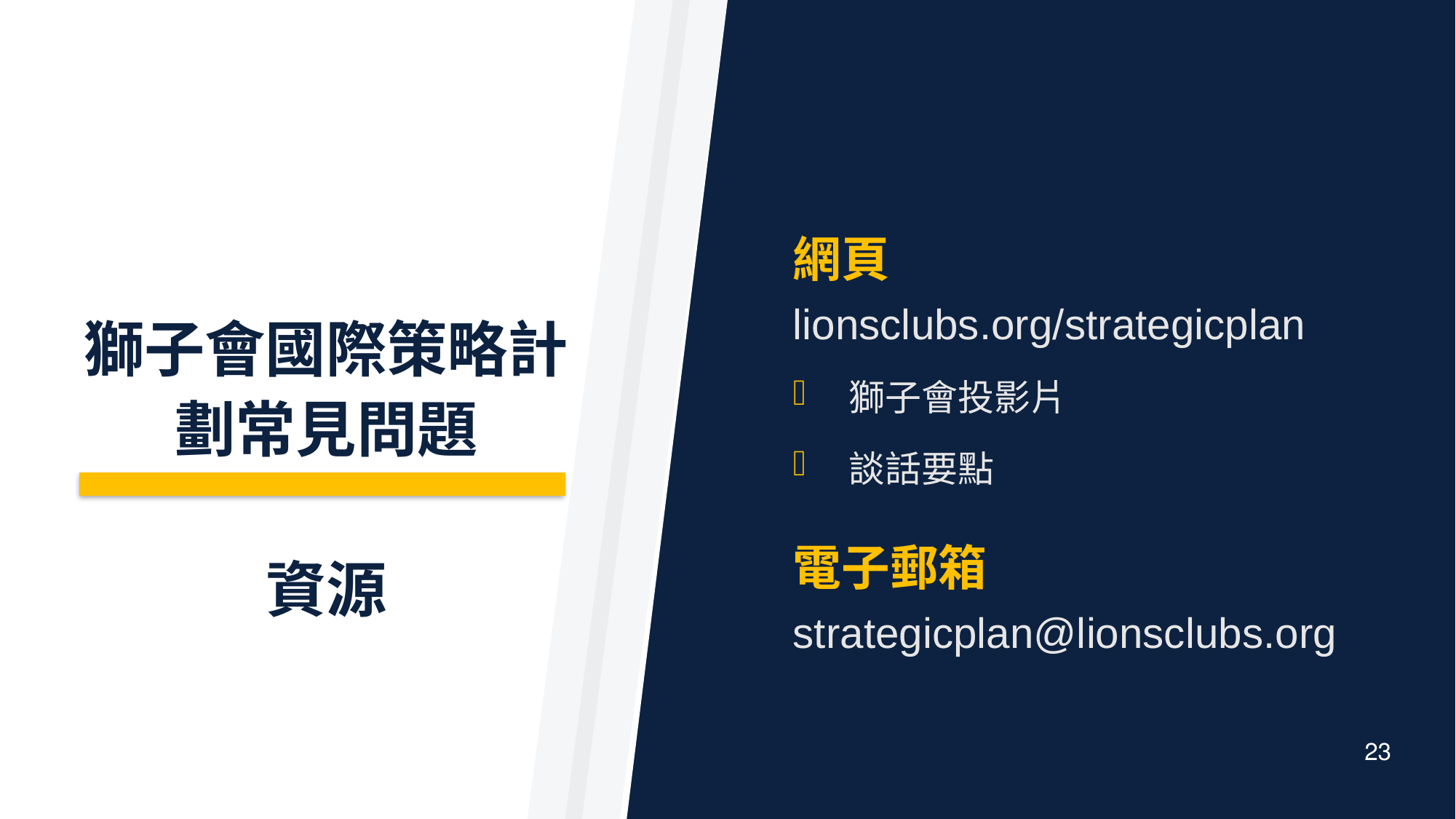

網頁
lionsclubs.org/strategicplan
獅子會投影片
談話要點
電子郵箱
strategicplan@lionsclubs.org
# 獅子會國際策略計劃常見問題 資源